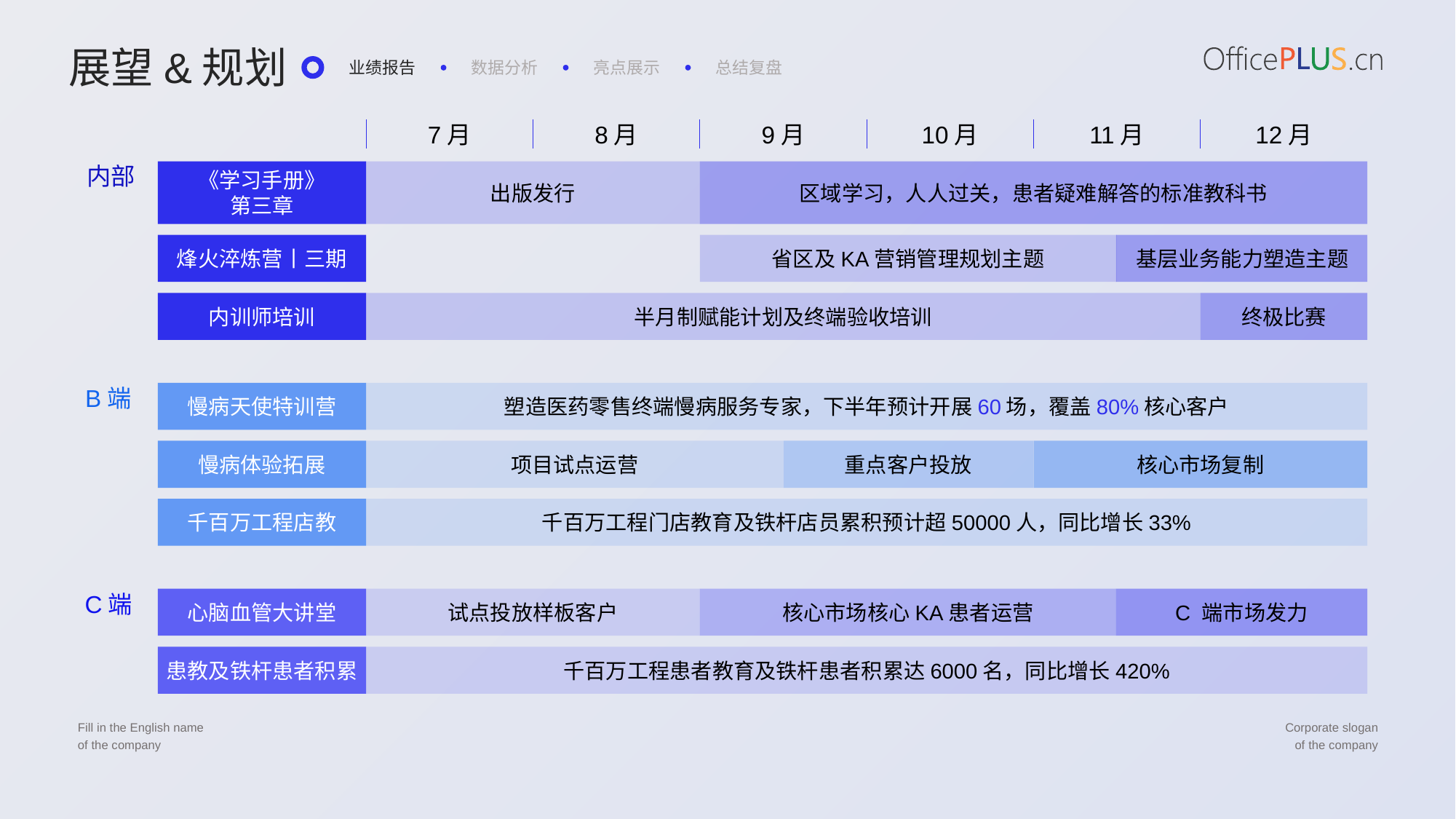

展望&规划

业绩报告
数据分析
亮点展示
总结复盘

7月

8月

9月

10月

11月

12月
内部

《学习手册》
第三章

出版发行
区域学习，人人过关，患者疑难解答的标准教科书

烽火淬炼营丨三期

省区及KA营销管理规划主题
基层业务能力塑造主题

内训师培训

半月制赋能计划及终端验收培训
终极比赛
B端

慢病天使特训营

塑造医药零售终端慢病服务专家，下半年预计开展60场，覆盖80%核心客户

慢病体验拓展

项目试点运营
重点客户投放
核心市场复制

千百万工程店教

千百万工程门店教育及铁杆店员累积预计超50000人，同比增长33%
C端

心脑血管大讲堂

试点投放样板客户
核心市场核心KA患者运营
C 端市场发力

患教及铁杆患者积累

千百万工程患者教育及铁杆患者积累达6000名，同比增长420%
Fill in the English name
of the company
Corporate slogan
of the company